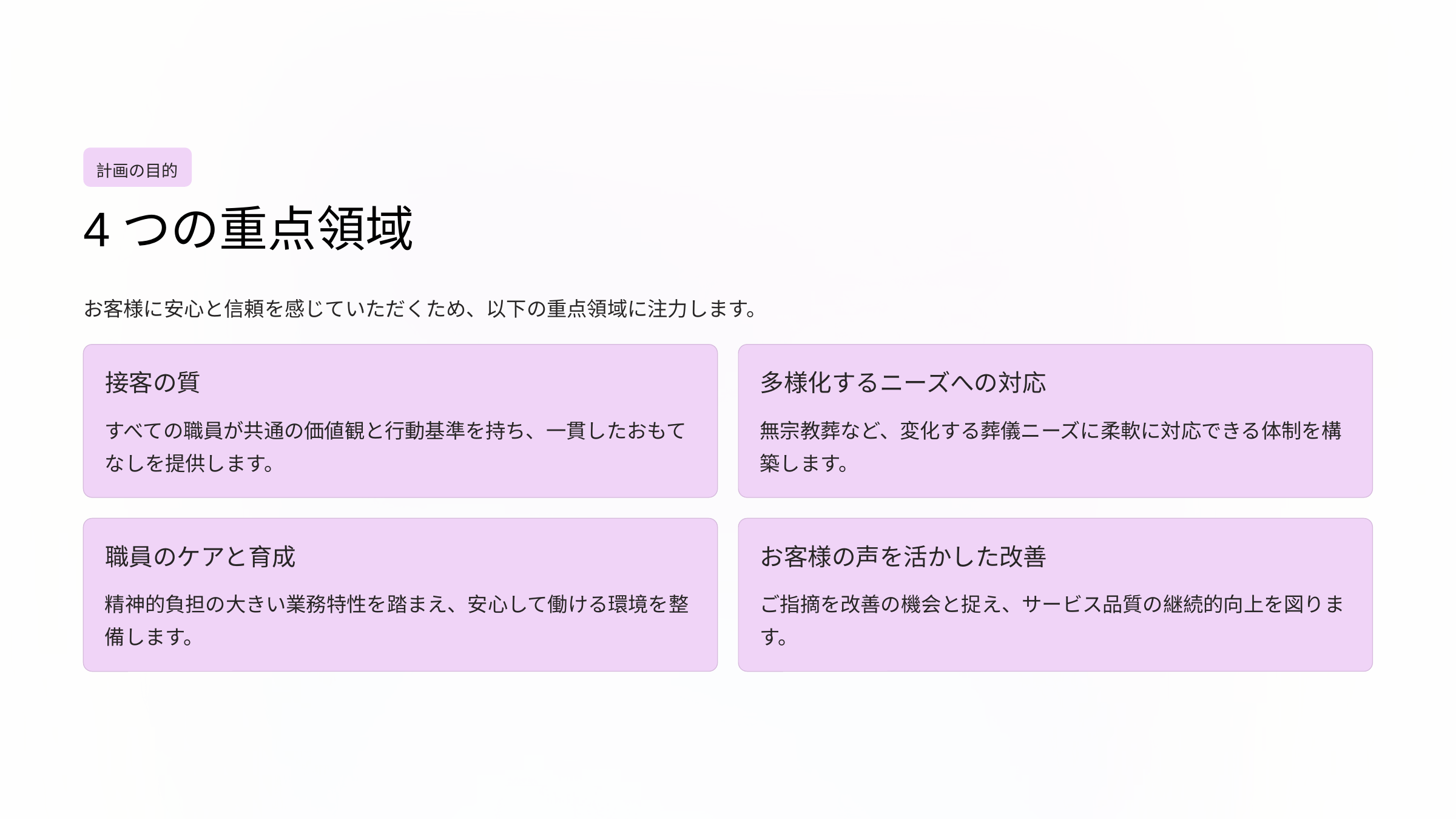

計画の目的
4つの重点領域
お客様に安心と信頼を感じていただくため、以下の重点領域に注力します。

接客の質
多様化するニーズへの対応
すべての職員が共通の価値観と行動基準を持ち、一貫したおもてなしを提供します。
無宗教葬など、変化する葬儀ニーズに柔軟に対応できる体制を構築します。

職員のケアと育成
お客様の声を活かした改善
精神的負担の大きい業務特性を踏まえ、安心して働ける環境を整備します。
ご指摘を改善の機会と捉え、サービス品質の継続的向上を図ります。